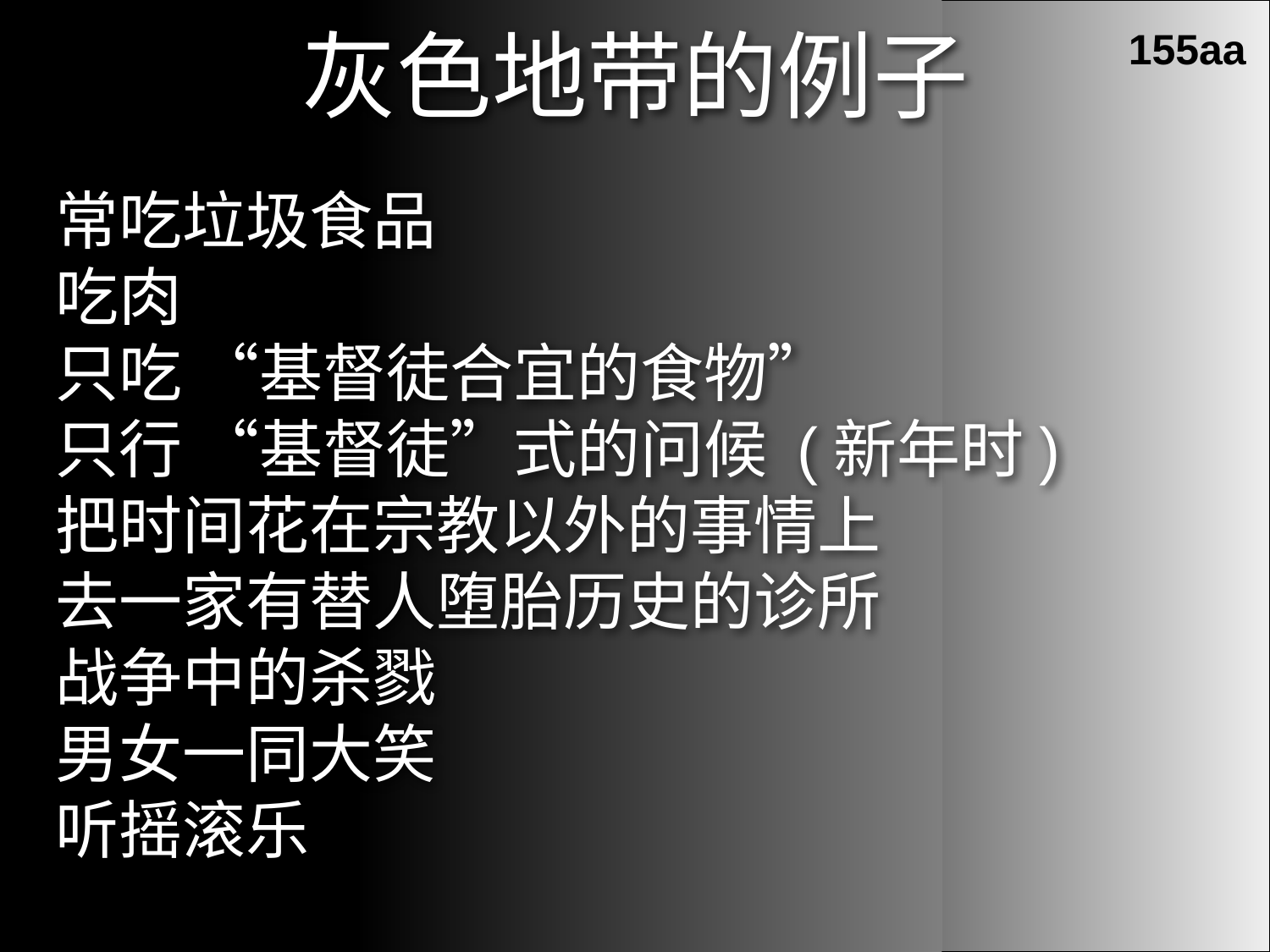

155aa
灰色地带的例子
常吃垃圾食品
吃肉
只吃 “基督徒合宜的食物”
只行 “基督徒”式的问候 (新年时)
把时间花在宗教以外的事情上
去一家有替人堕胎历史的诊所
战争中的杀戮
男女一同大笑
听摇滚乐